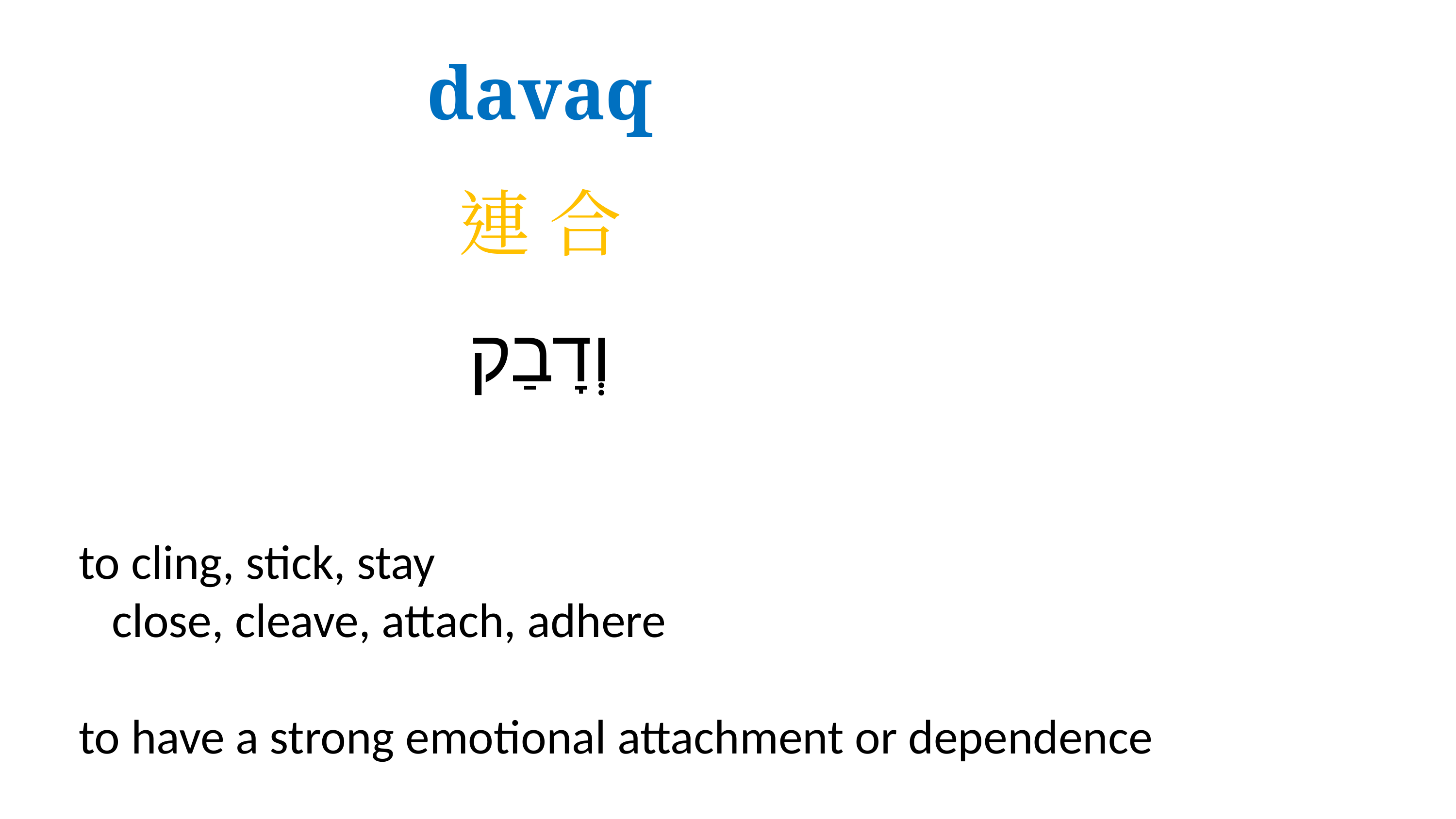

davaq
連 合
וְדָבַק

to cling, stick, stay
   close, cleave, attach, adhere

to have a strong emotional attachment or dependence